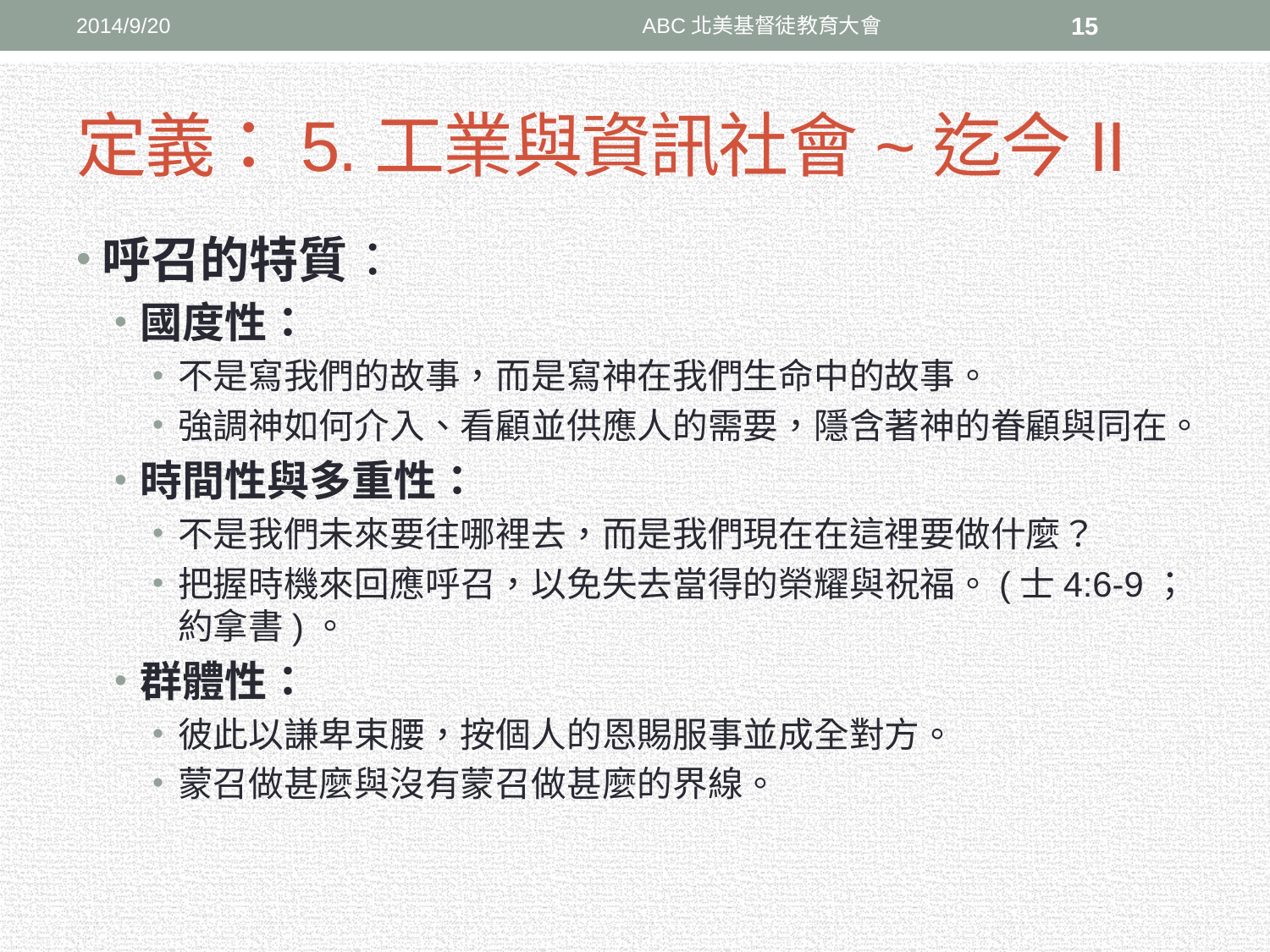

2014/9/20
ABC北美基督徒教育大會
15
# 定義：5.工業與資訊社會~迄今II
呼召的特質：
國度性：
不是寫我們的故事，而是寫神在我們生命中的故事。
強調神如何介入、看顧並供應人的需要，隱含著神的眷顧與同在。
時間性與多重性：
不是我們未來要往哪裡去，而是我們現在在這裡要做什麼？
把握時機來回應呼召，以免失去當得的榮耀與祝福。(士4:6-9；約拿書)。
群體性：
彼此以謙卑束腰，按個人的恩賜服事並成全對方。
蒙召做甚麼與沒有蒙召做甚麼的界線。